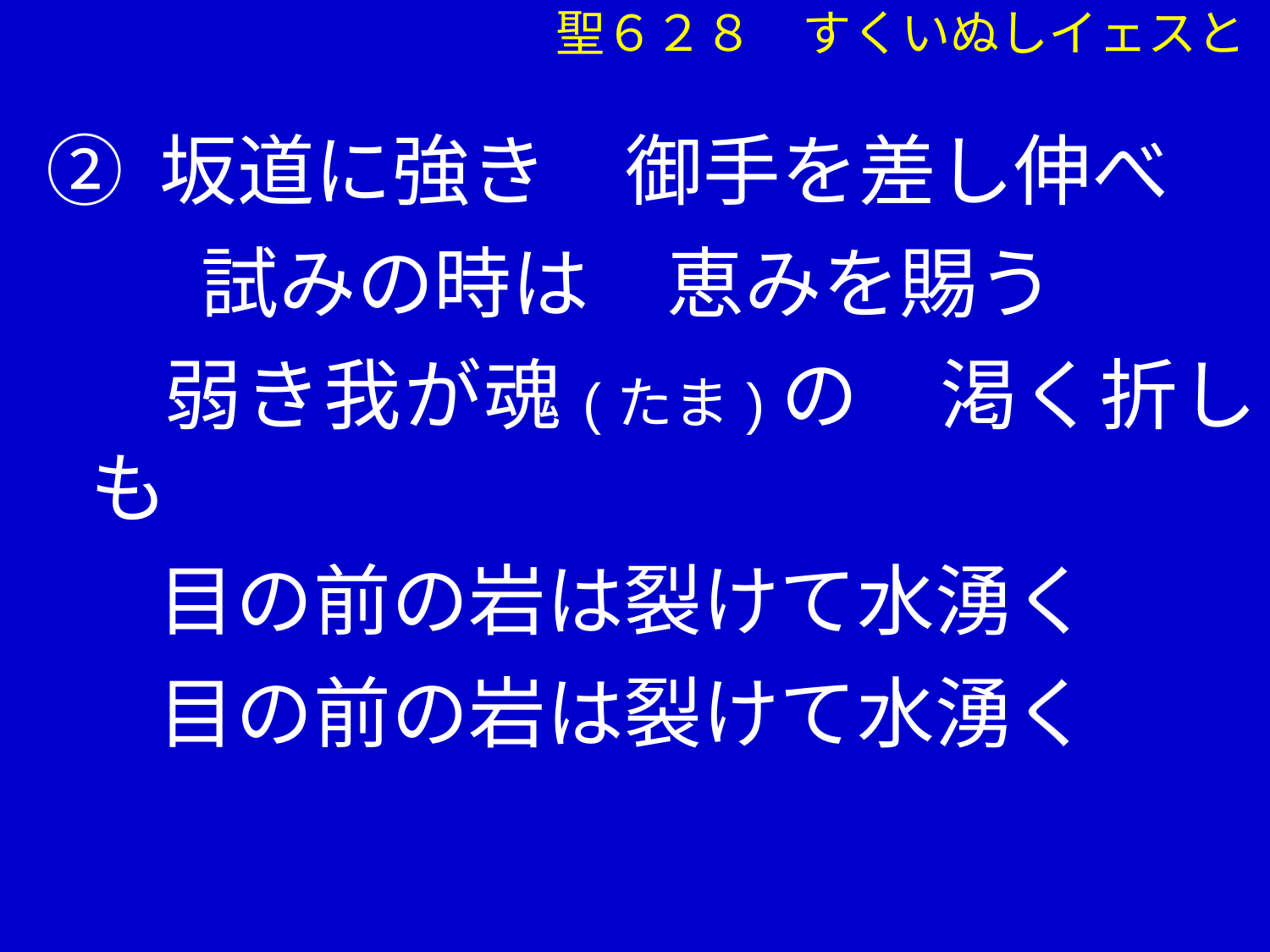

聖６２８　すくいぬしイェスと
② 坂道に強き　御手を差し伸べ
　　試みの時は　恵みを賜う
　  弱き我が魂(たま)の　渇く折しも
　  目の前の岩は裂けて水湧く
　  目の前の岩は裂けて水湧く